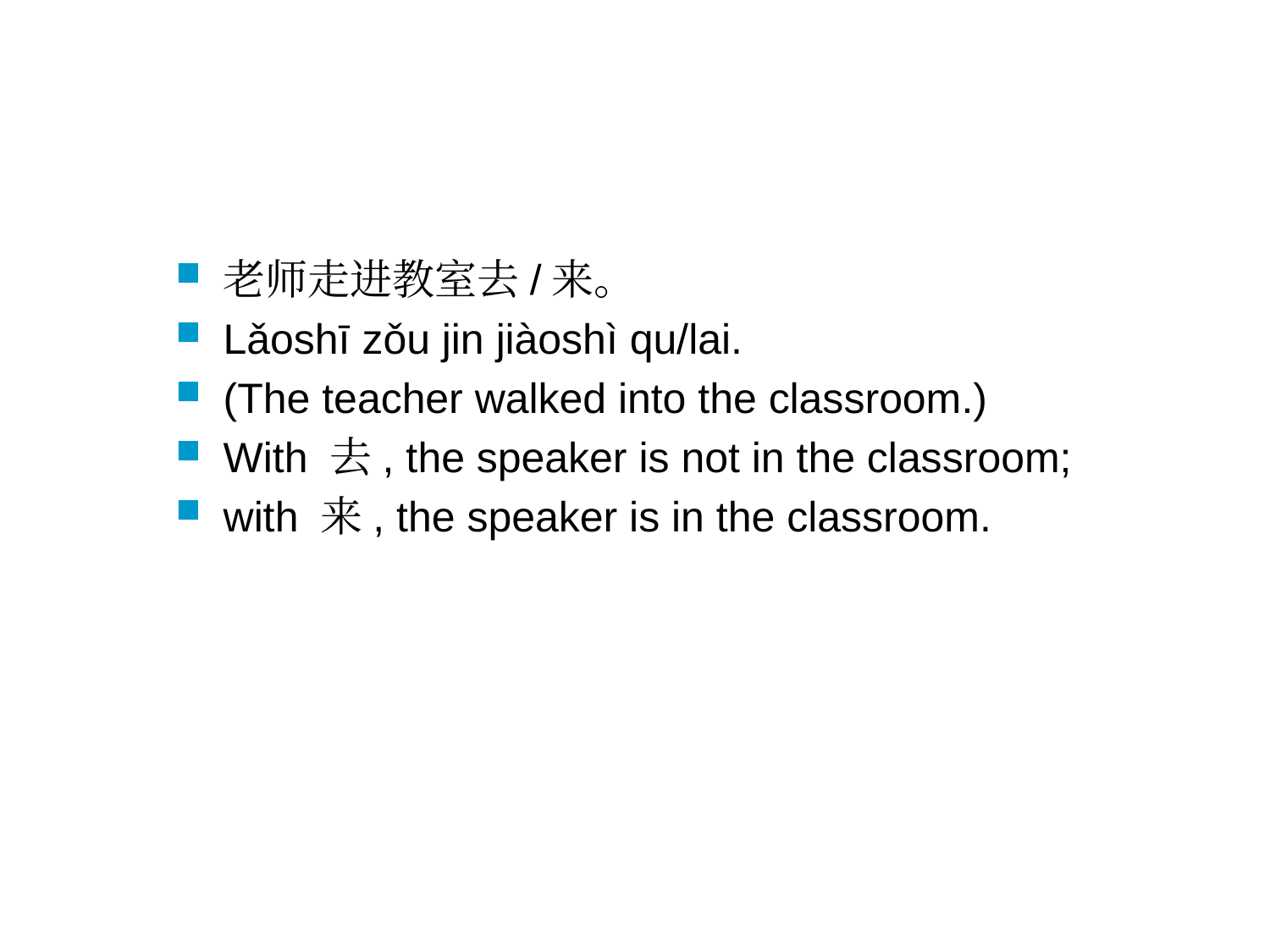

#
老师走进教室去/来。
Lǎoshī zǒu jin jiàoshì qu/lai.
(The teacher walked into the classroom.)
With 去, the speaker is not in the classroom;
with 来, the speaker is in the classroom.